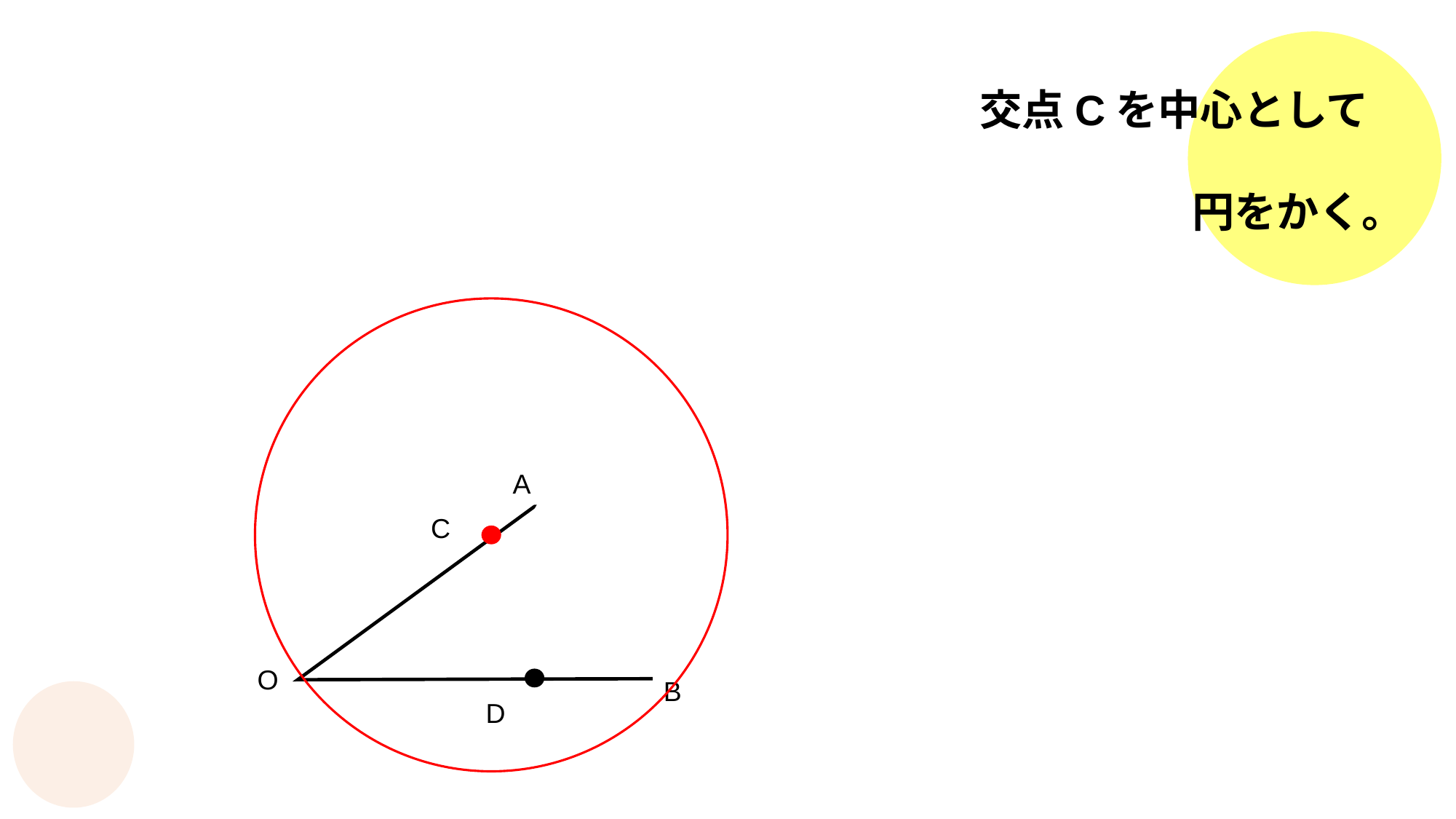

交点Cを中心として
　　　　　円をかく。

A

O
B
C

D